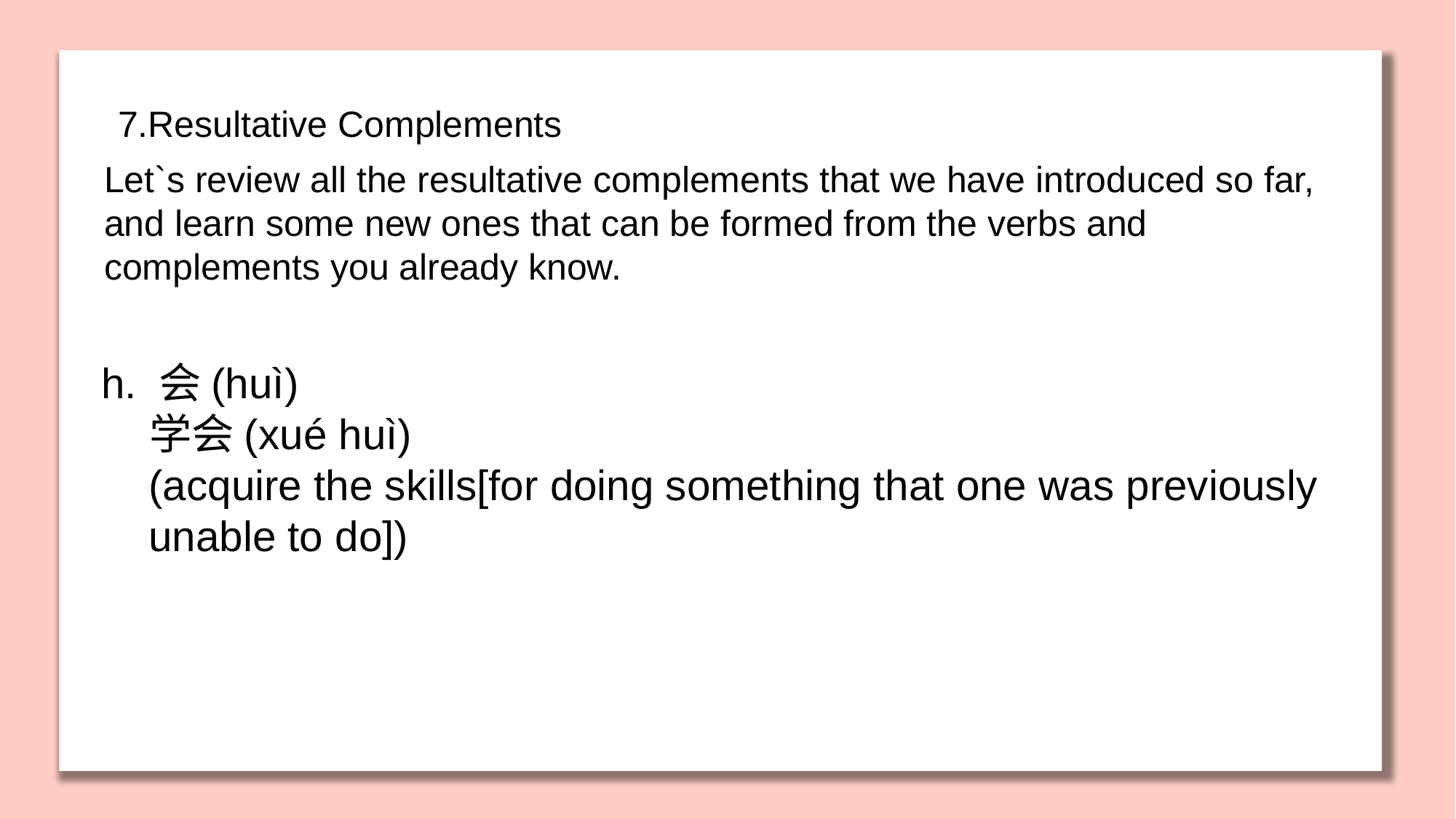

7.Resultative Complements
Let`s review all the resultative complements that we have introduced so far, and learn some new ones that can be formed from the verbs and complements you already know.
h. 会(huì)
    学会(xué huì)
    (acquire the skills[for doing something that one was previously
    unable to do])